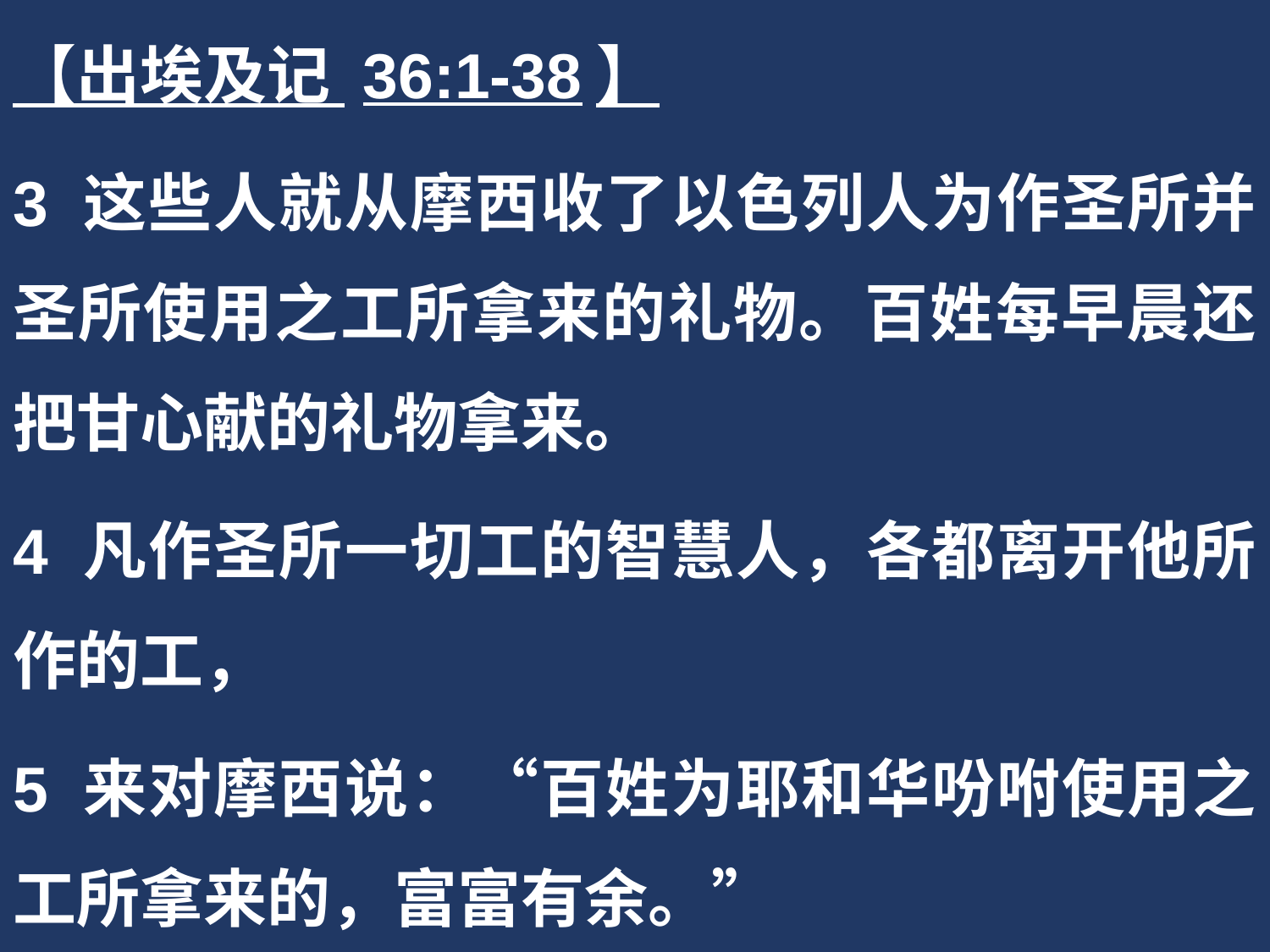

【出埃及记 36:1-38】
3 这些人就从摩西收了以色列人为作圣所并圣所使用之工所拿来的礼物。百姓每早晨还把甘心献的礼物拿来。
4 凡作圣所一切工的智慧人，各都离开他所作的工，
5 来对摩西说：“百姓为耶和华吩咐使用之工所拿来的，富富有余。”